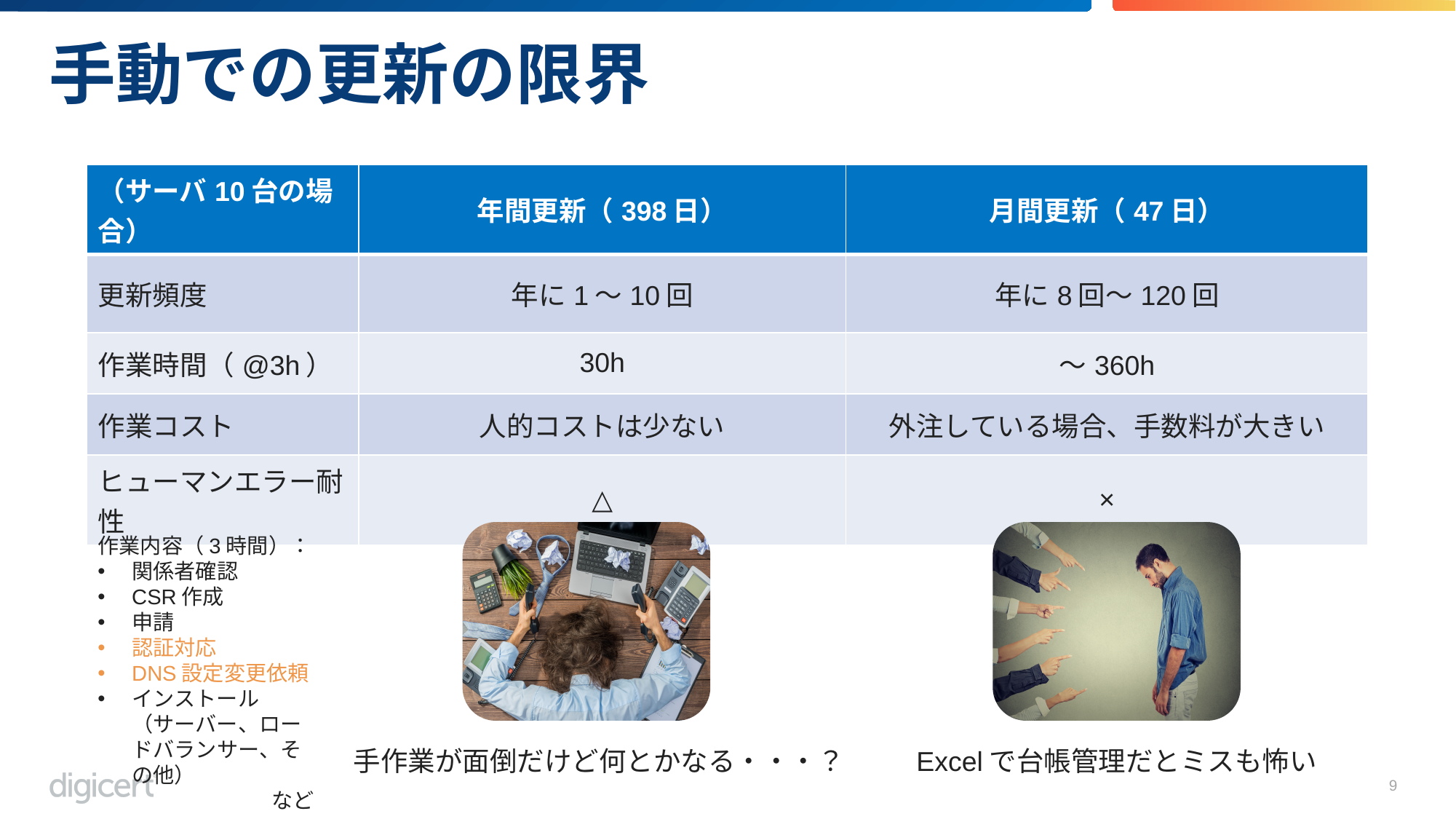

# 手動での更新の限界
| （サーバ10台の場合） | 年間更新（398日） | 月間更新（47日） |
| --- | --- | --- |
| 更新頻度 | 年に1～10回 | 年に8回～120回 |
| 作業時間（@3h） | 30h | ～360h |
| 作業コスト | 人的コストは少ない | 外注している場合、手数料が大きい |
| ヒューマンエラー耐性 | △ | × |

作業内容（3時間）：
関係者確認
CSR作成
申請
認証対応
DNS設定変更依頼
インストール（サーバー、ロードバランサー、その他）
など
手作業が面倒だけど何とかなる・・・？
Excelで台帳管理だとミスも怖い